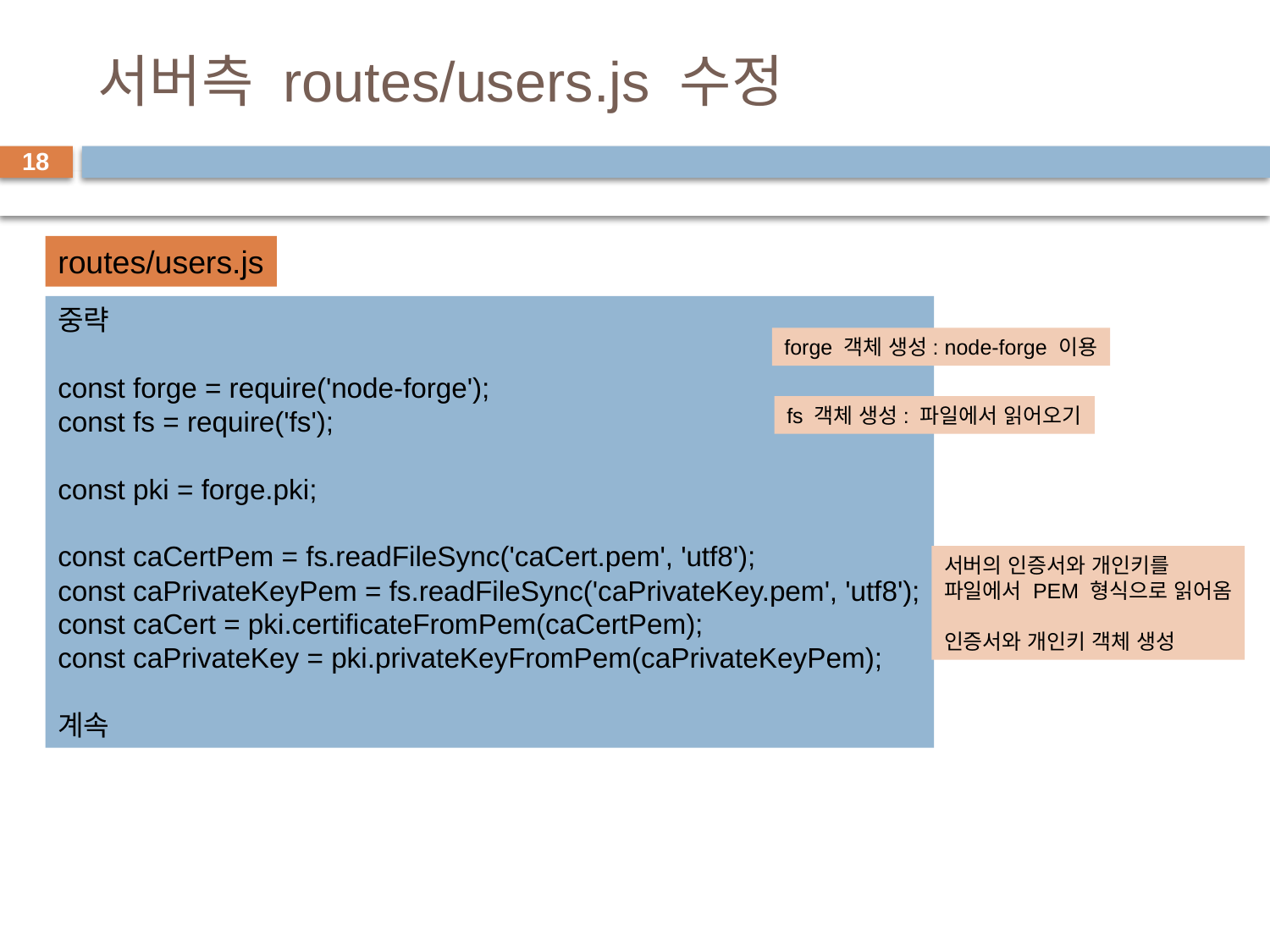

# 서버측 routes/users.js 수정
18
routes/users.js
중략

const forge = require('node-forge');
const fs = require('fs');
const pki = forge.pki;
const caCertPem = fs.readFileSync('caCert.pem', 'utf8');
const caPrivateKeyPem = fs.readFileSync('caPrivateKey.pem', 'utf8');
const caCert = pki.certificateFromPem(caCertPem);
const caPrivateKey = pki.privateKeyFromPem(caPrivateKeyPem);

계속
forge 객체 생성: node-forge 이용
fs 객체 생성: 파일에서 읽어오기
서버의 인증서와 개인키를
파일에서 PEM 형식으로 읽어옴

인증서와 개인키 객체 생성